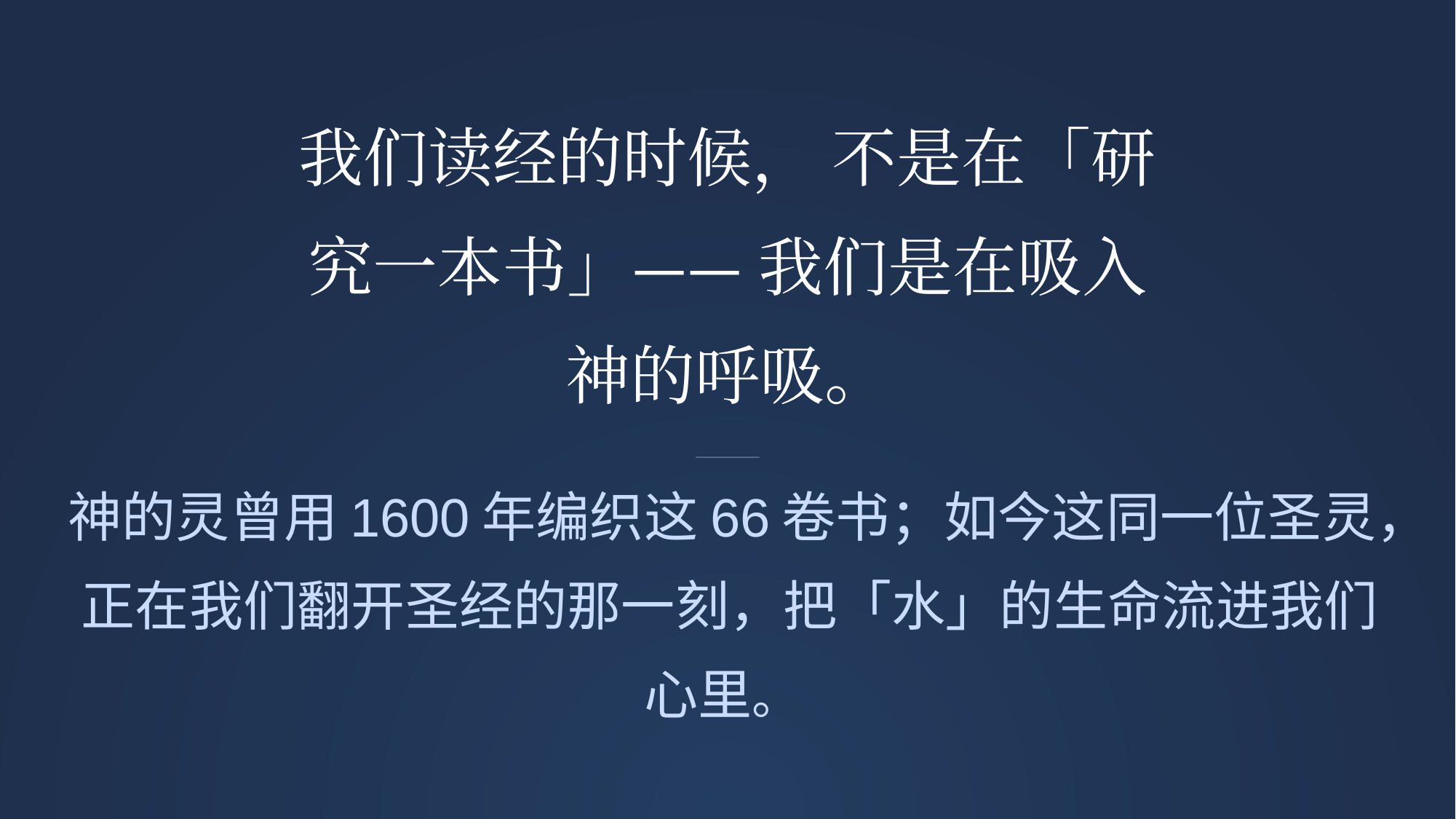

我们读经的时候， 不是在「研究一本书」—— 我们是在吸入神的呼吸。
神的灵曾用1600年编织这66卷书；如今这同一位圣灵， 正在我们翻开圣经的那一刻，把「水」的生命流进我们心里。